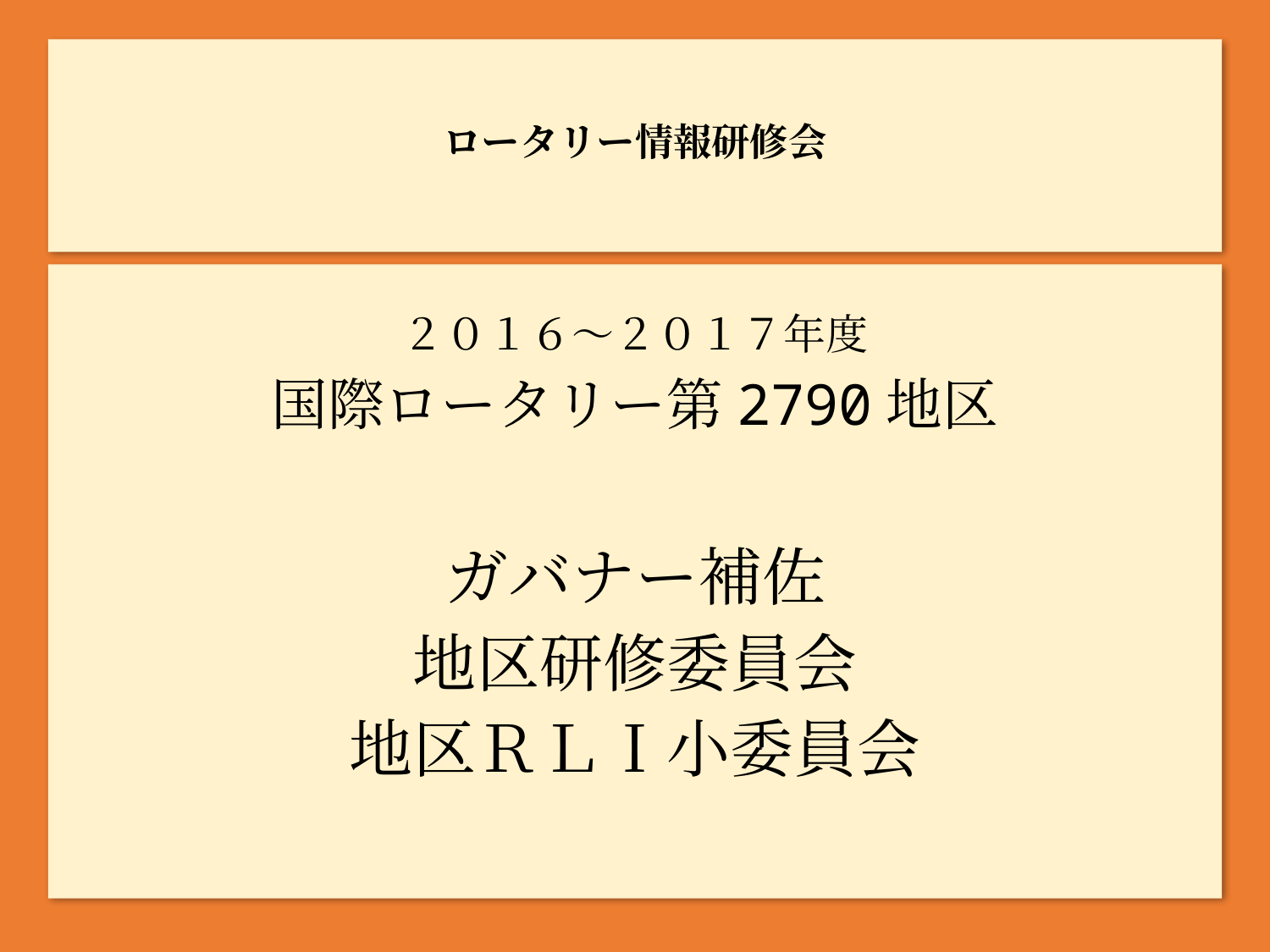

# ロータリー情報研修会

２０１６～２０１７年度
国際ロータリー第2790地区

ガバナー補佐
地区研修委員会
地区ＲＬＩ小委員会